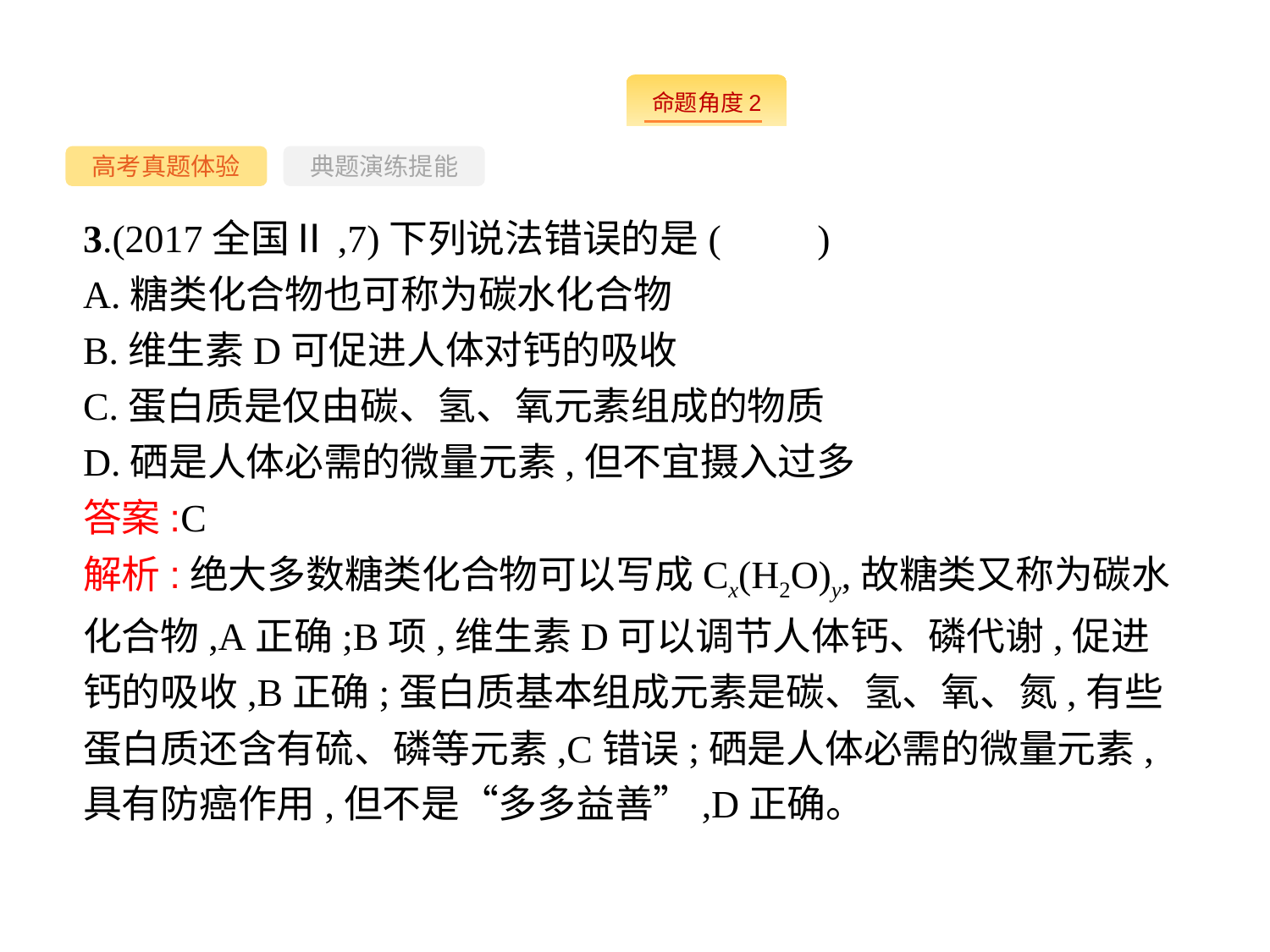

-26-
高考真题体验
典题演练提能
3.(2017全国Ⅱ,7)下列说法错误的是(　　)
A.糖类化合物也可称为碳水化合物
B.维生素D可促进人体对钙的吸收
C.蛋白质是仅由碳、氢、氧元素组成的物质
D.硒是人体必需的微量元素,但不宜摄入过多
答案:C
解析:绝大多数糖类化合物可以写成Cx(H2O)y,故糖类又称为碳水化合物,A正确;B项,维生素D可以调节人体钙、磷代谢,促进钙的吸收,B正确;蛋白质基本组成元素是碳、氢、氧、氮,有些蛋白质还含有硫、磷等元素,C错误;硒是人体必需的微量元素,具有防癌作用,但不是“多多益善”,D正确。